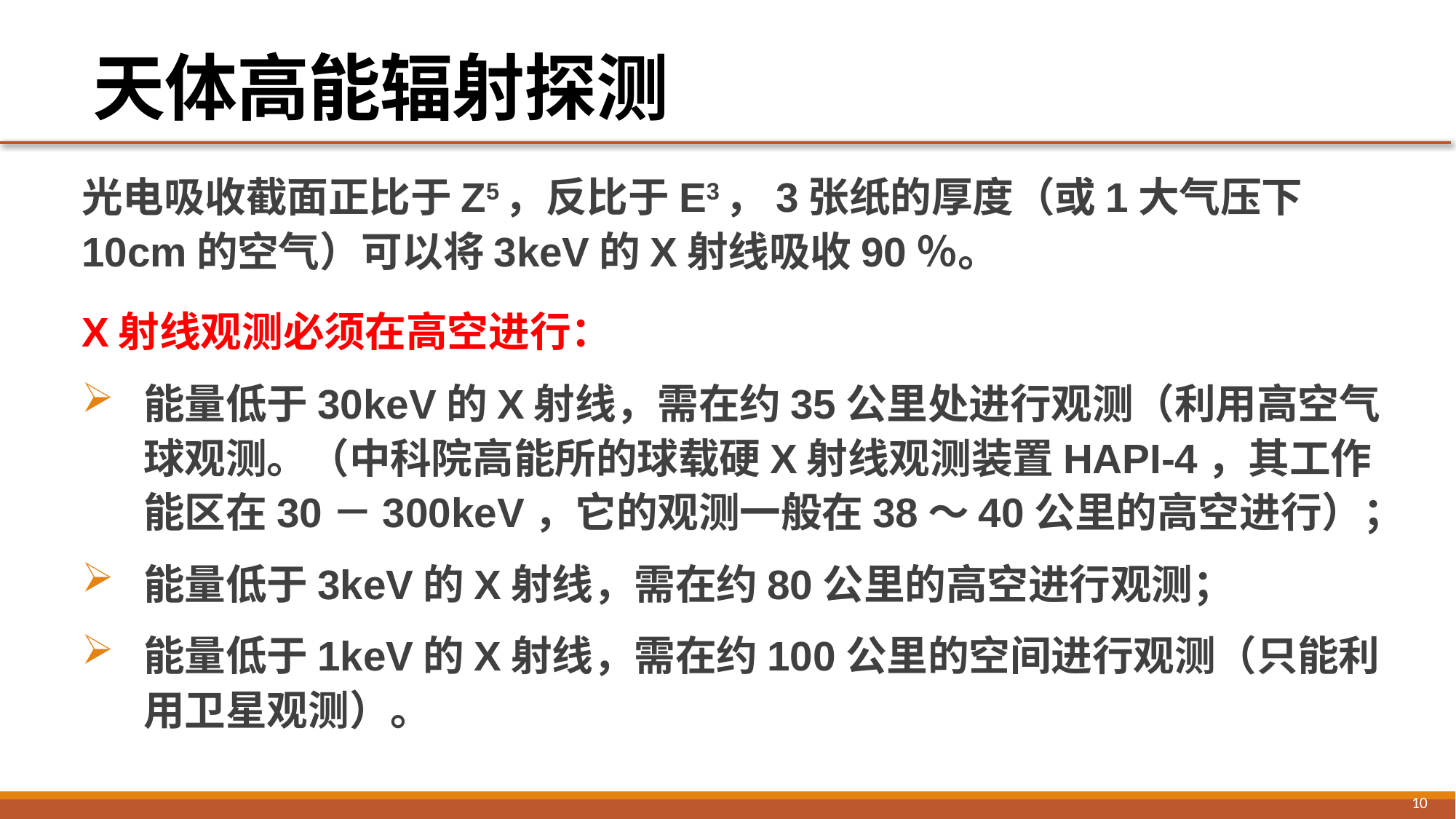

# 天体高能辐射探测
光电吸收截面正比于Z5，反比于E3，3张纸的厚度（或1大气压下10cm的空气）可以将3keV的X射线吸收90％。
X射线观测必须在高空进行：
能量低于30keV的X射线，需在约35公里处进行观测（利用高空气球观测。（中科院高能所的球载硬X射线观测装置HAPI-4，其工作能区在30－300keV，它的观测一般在38～40公里的高空进行）；
能量低于3keV的X射线，需在约80公里的高空进行观测；
能量低于1keV的X射线，需在约100公里的空间进行观测（只能利用卫星观测）。
10